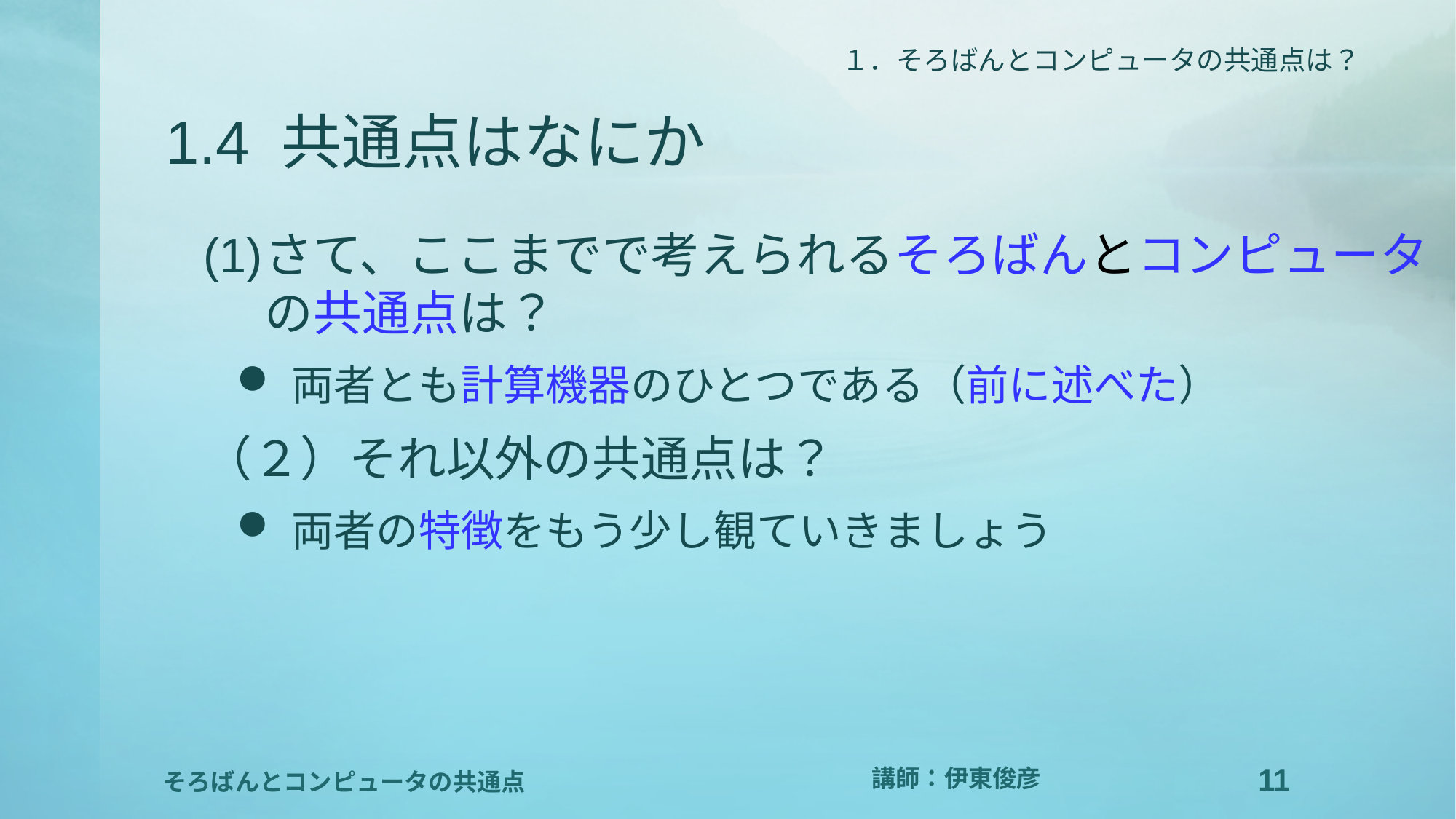

１．そろばんとコンピュータの共通点は？
# 1.4 共通点はなにか
さて、ここまでで考えられるそろばんとコンピュータ
の共通点は？
両者とも計算機器のひとつである（前に述べた）
（２）それ以外の共通点は？
両者の特徴をもう少し観ていきましょう
11
そろばんとコンピュータの共通点
講師：伊東俊彦